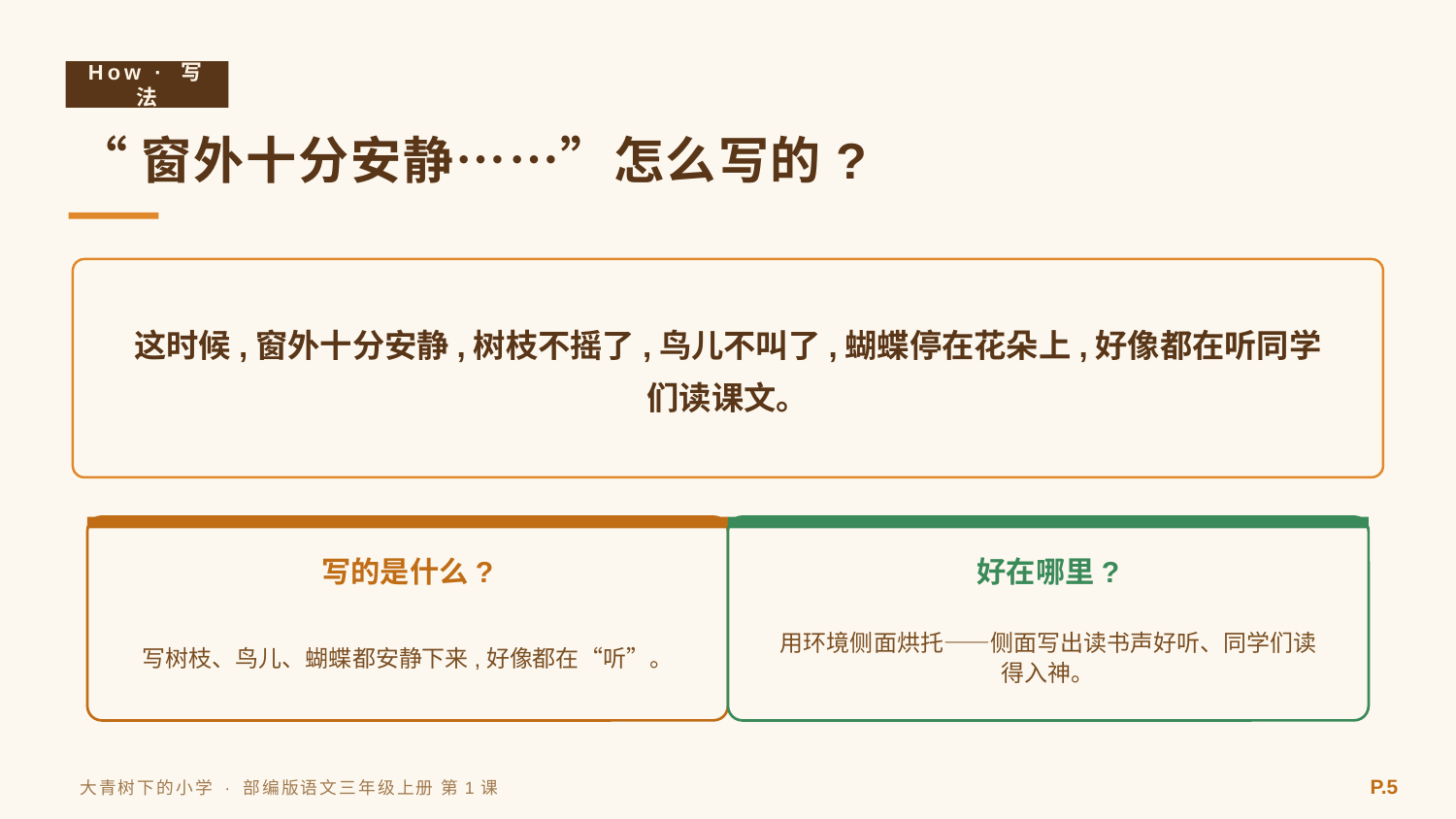

How · 写法

“窗外十分安静……”怎么写的?

这时候,窗外十分安静,树枝不摇了,鸟儿不叫了,蝴蝶停在花朵上,好像都在听同学们读课文。

写的是什么?
好在哪里?
写树枝、鸟儿、蝴蝶都安静下来,好像都在“听”。
用环境侧面烘托——侧面写出读书声好听、同学们读得入神。
P.5
大青树下的小学 · 部编版语文三年级上册 第1课